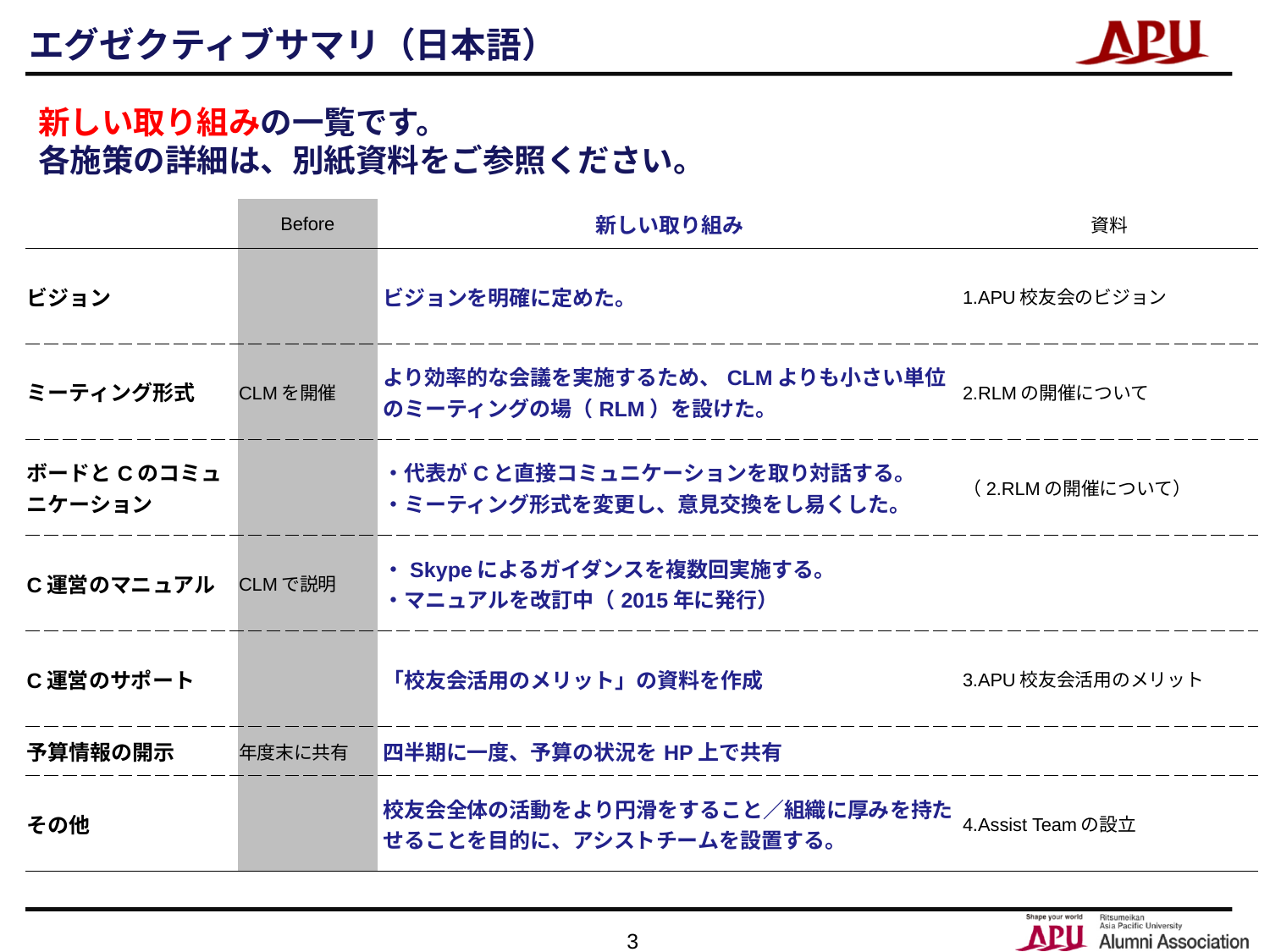

エグゼクティブサマリ（日本語）

新しい取り組みの一覧です。
各施策の詳細は、別紙資料をご参照ください。

|  | Before | 新しい取り組み | 資料 |
| --- | --- | --- | --- |
| ビジョン |  | ビジョンを明確に定めた。 | 1.APU校友会のビジョン |
| ミーティング形式 | CLMを開催 | より効率的な会議を実施するため、CLMよりも小さい単位のミーティングの場（RLM）を設けた。 | 2.RLMの開催について |
| ボードとCのコミュニケーション |  | ・代表がCと直接コミュニケーションを取り対話する。 ・ミーティング形式を変更し、意見交換をし易くした。 | （2.RLMの開催について） |
| C運営のマニュアル | CLMで説明 | ・Skypeによるガイダンスを複数回実施する。 ・マニュアルを改訂中（2015年に発行） |  |
| C運営のサポート |  | 「校友会活用のメリット」の資料を作成 | 3.APU校友会活用のメリット |
| 予算情報の開示 | 年度末に共有 | 四半期に一度、予算の状況をHP上で共有 |  |
| その他 |  | 校友会全体の活動をより円滑をすること／組織に厚みを持たせることを目的に、アシストチームを設置する。 | 4.Assist Teamの設立 |

3